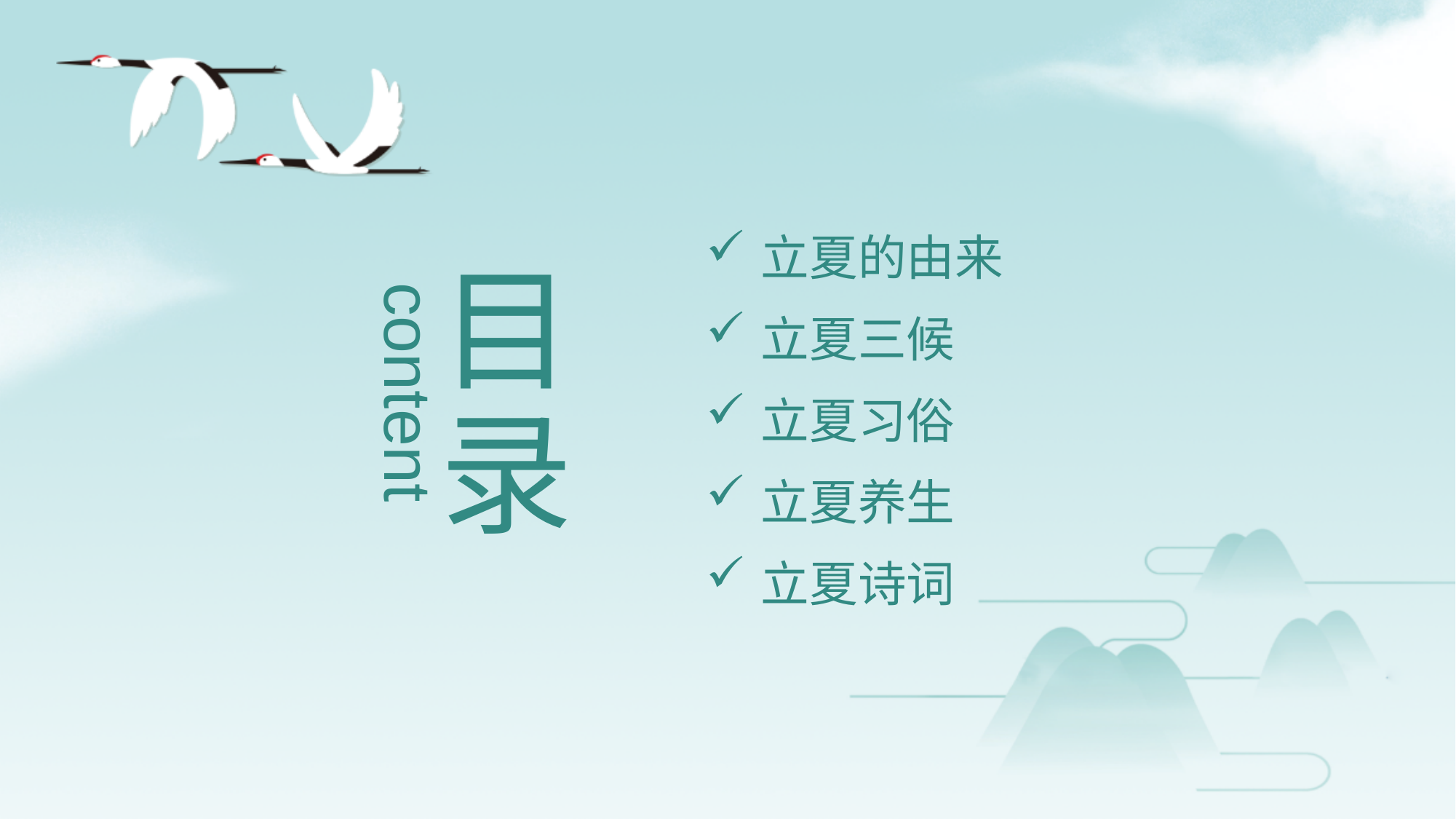

立夏的由来
立夏三候
立夏习俗
立夏养生
立夏诗词
目录
content